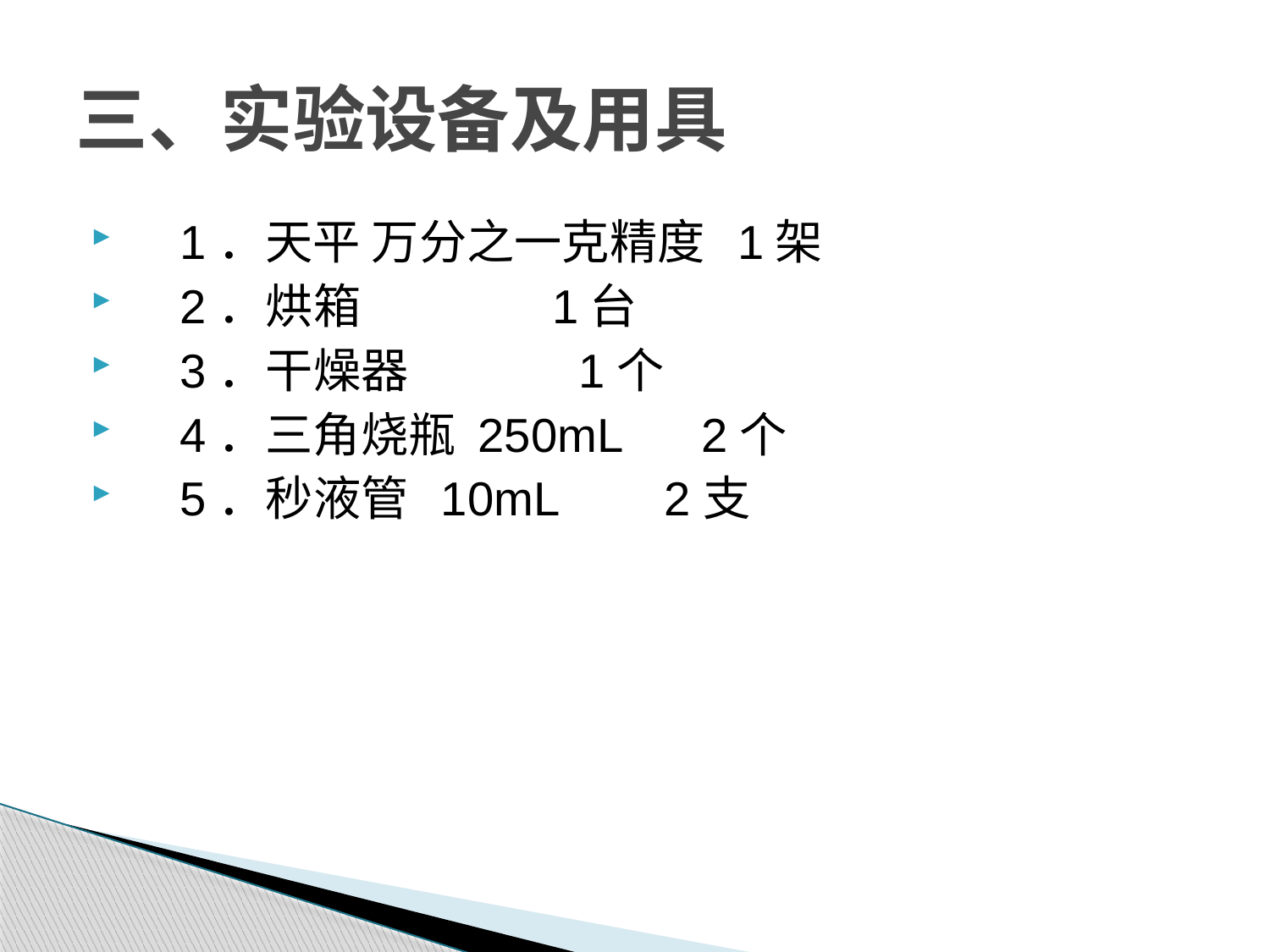

# 三、实验设备及用具
    1．天平 万分之一克精度  1架
    2．烘箱                 1台
    3．干燥器               1个
    4．三角烧瓶 250mL      2个
    5．秒液管  10mL        2支